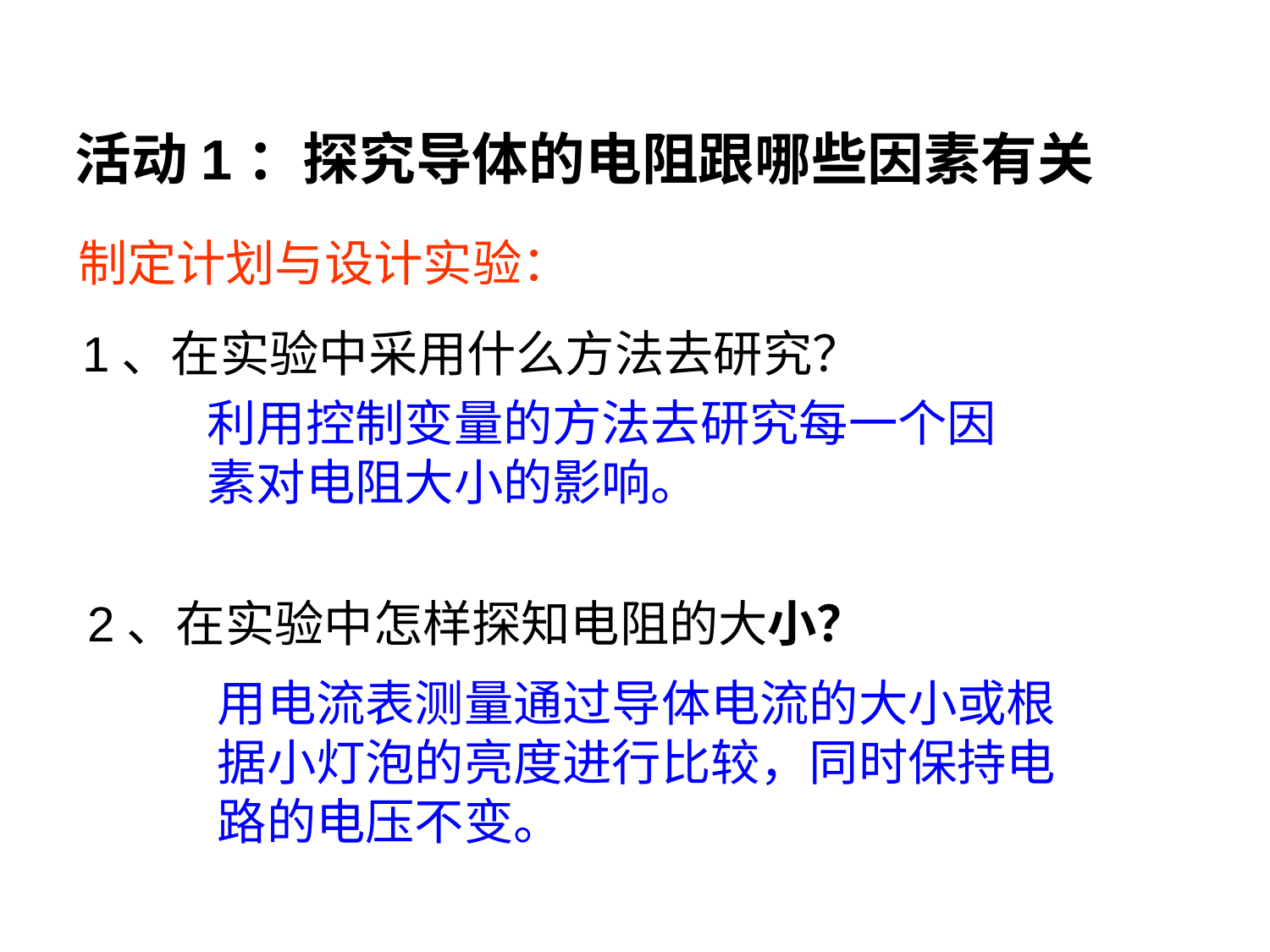

活动1：探究导体的电阻跟哪些因素有关
制定计划与设计实验：
1、在实验中采用什么方法去研究？
利用控制变量的方法去研究每一个因素对电阻大小的影响。
2、在实验中怎样探知电阻的大小？
用电流表测量通过导体电流的大小或根据小灯泡的亮度进行比较，同时保持电路的电压不变。